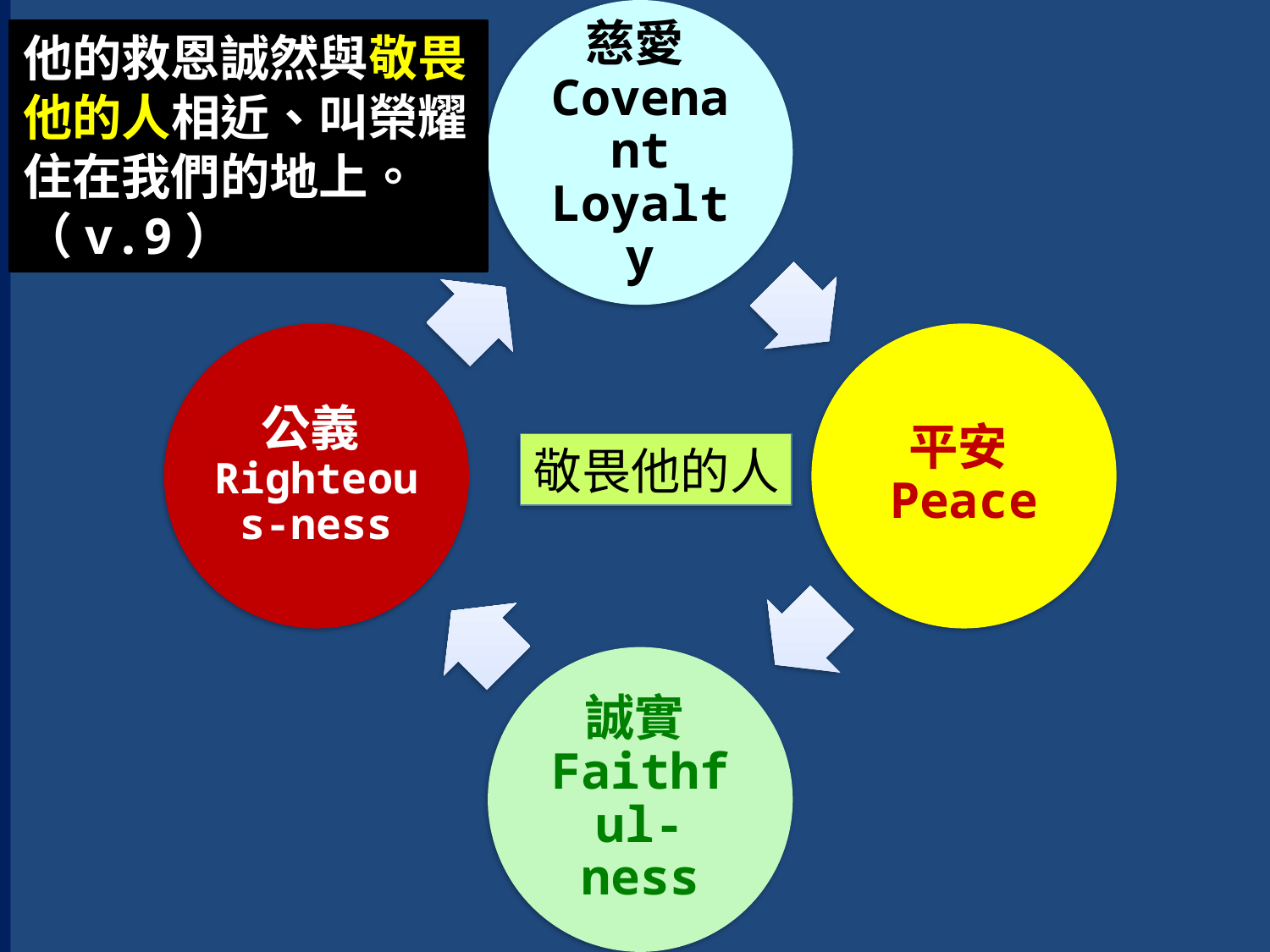

慈愛Covenant Loyalty

平安Peace

誠實Faithful-ness

公義Righteous-ness

他的救恩誠然與敬畏他的人相近、叫榮耀住在我們的地上。（v.9）
敬畏他的人